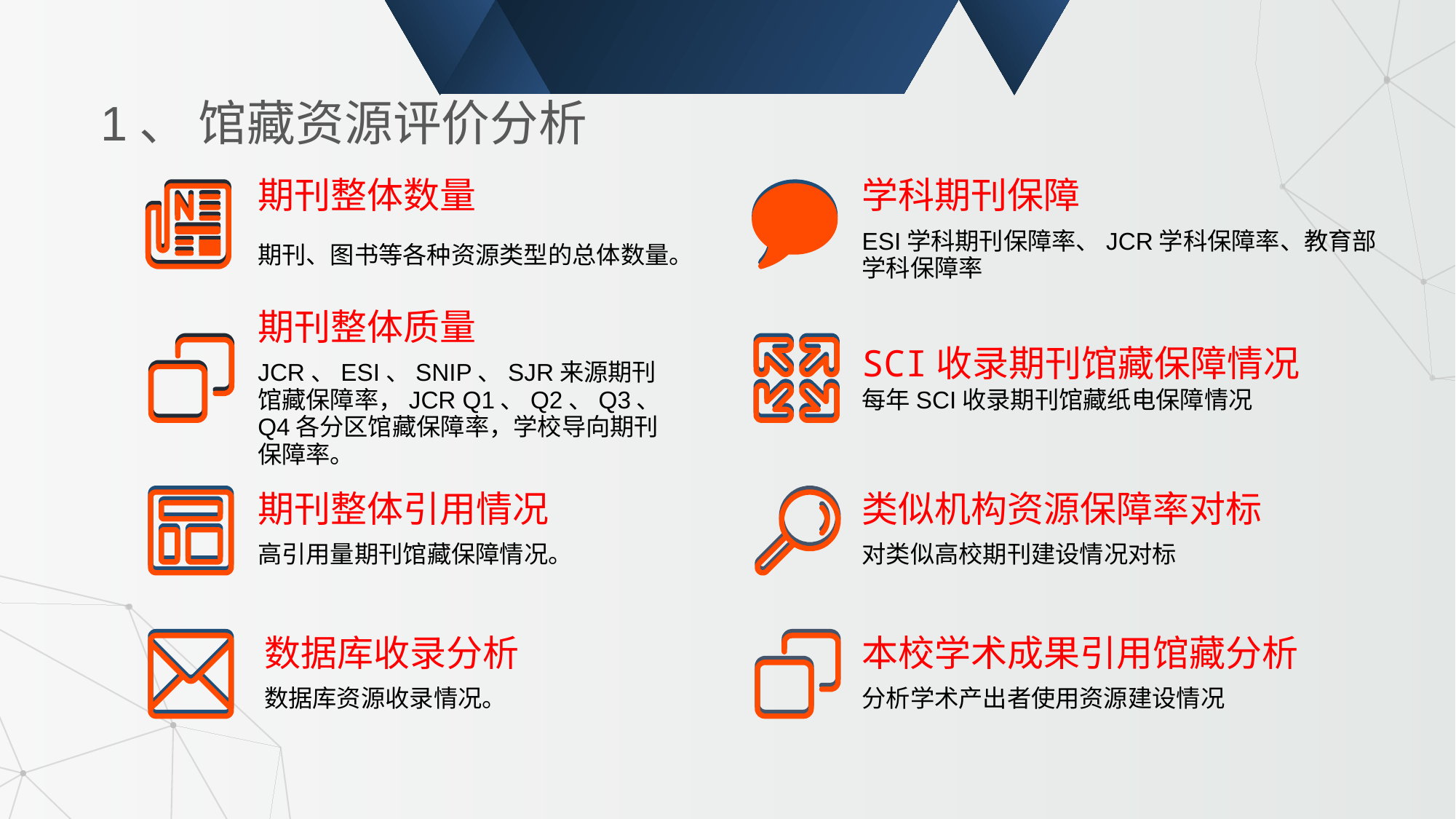

1、 馆藏资源评价分析
期刊整体数量
学科期刊保障

ESI学科期刊保障率、JCR学科保障率、教育部学科保障率
期刊、图书等各种资源类型的总体数量。
期刊整体质量
SCI收录期刊馆藏保障情况

JCR、ESI、SNIP、SJR来源期刊馆藏保障率，JCR Q1、Q2、Q3、Q4各分区馆藏保障率，学校导向期刊保障率。
每年SCI收录期刊馆藏纸电保障情况
期刊整体引用情况
类似机构资源保障率对标

高引用量期刊馆藏保障情况。
对类似高校期刊建设情况对标

数据库收录分析
本校学术成果引用馆藏分析

数据库资源收录情况。
分析学术产出者使用资源建设情况